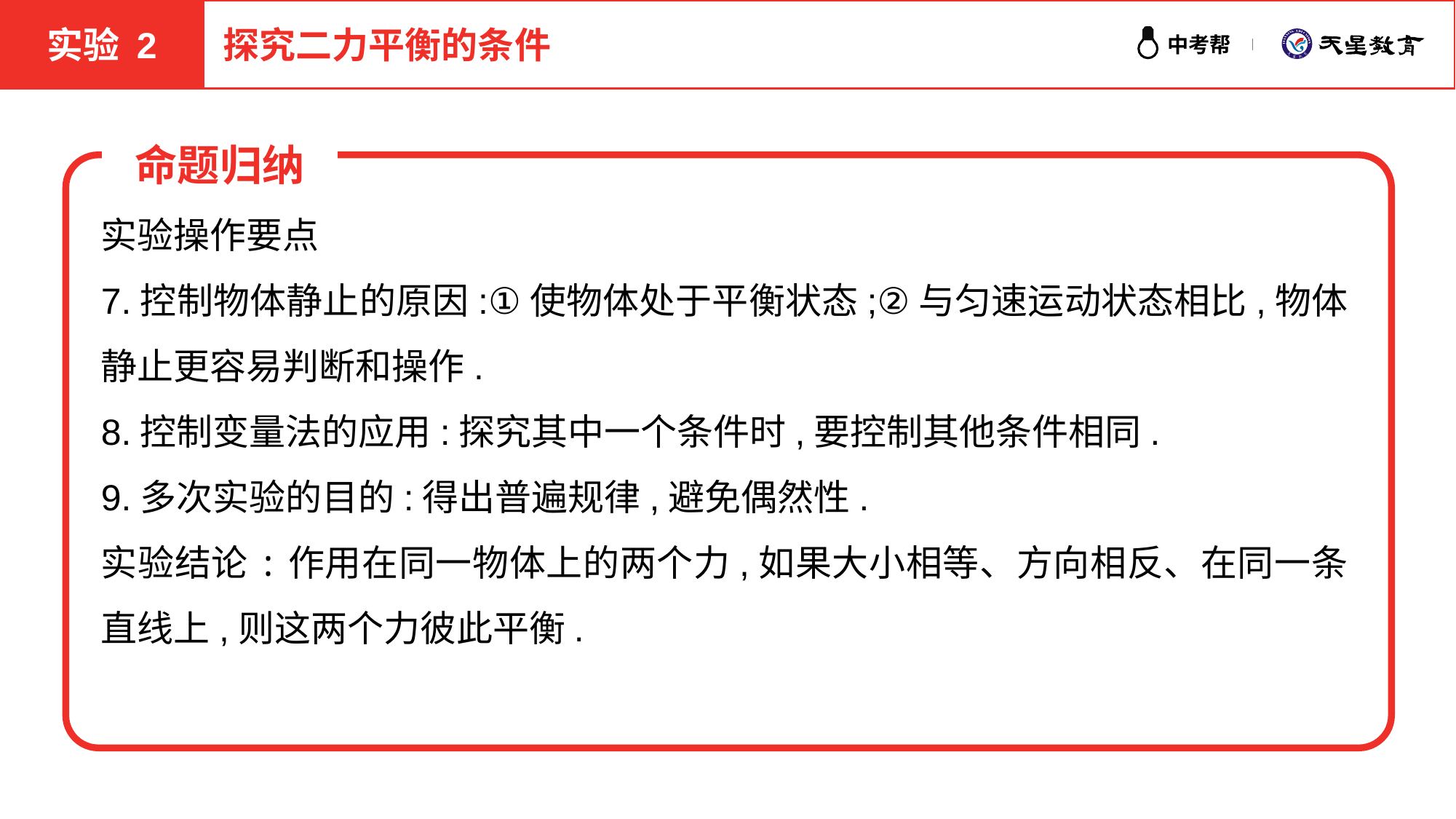

实验 2
探究二力平衡的条件
命题归纳

实验操作要点
7.控制物体静止的原因:①使物体处于平衡状态;②与匀速运动状态相比,物体静止更容易判断和操作.
8.控制变量法的应用:探究其中一个条件时,要控制其他条件相同.
9.多次实验的目的:得出普遍规律,避免偶然性.
实验结论:作用在同一物体上的两个力,如果大小相等、方向相反、在同一条直线上,则这两个力彼此平衡.